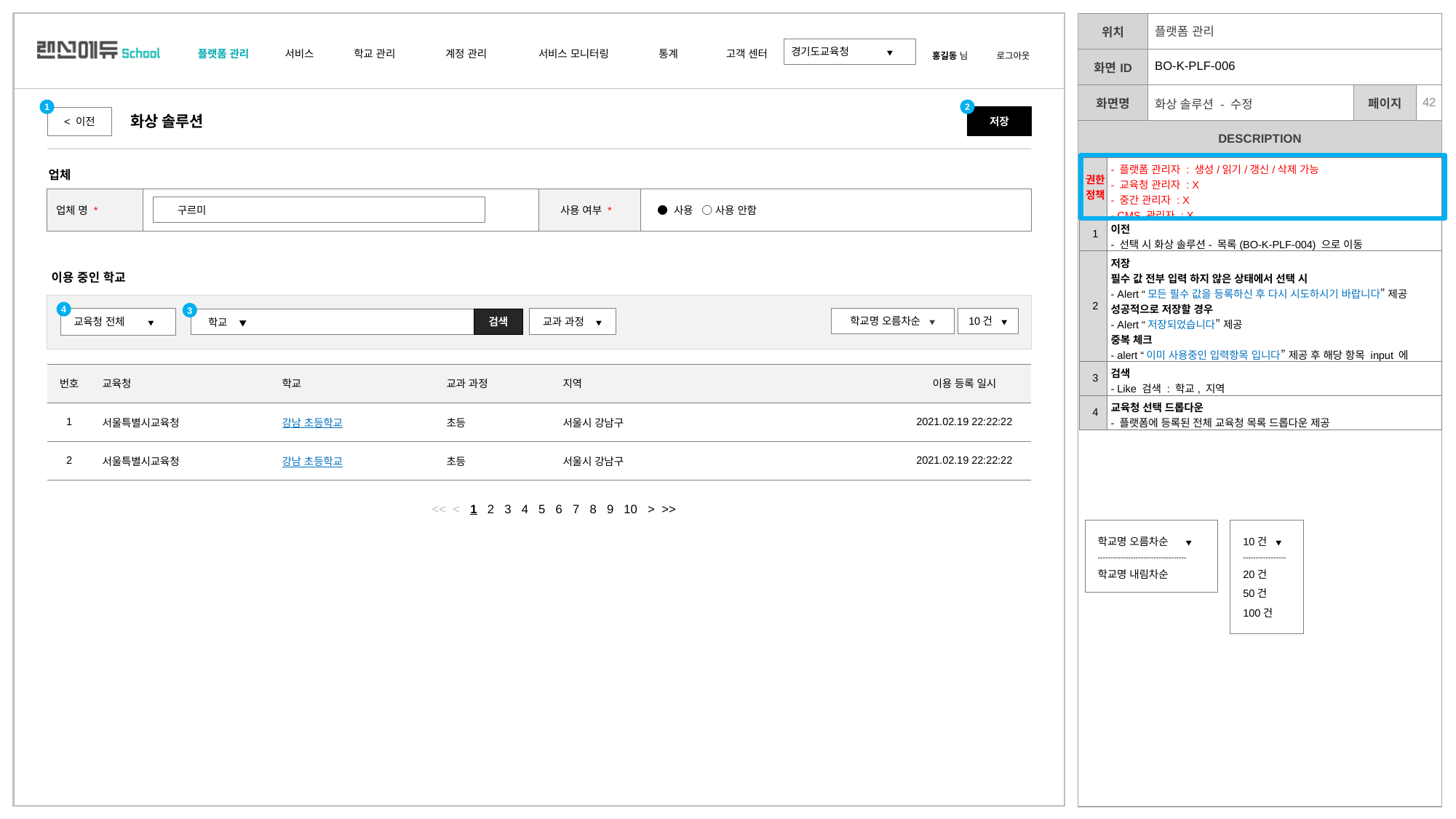

|  | 플랫폼 관리 |  |  |
| --- | --- | --- | --- |
|  | BO-K-PLF-006 |  |  |
|  | 화상 솔루션 - 수정 |  |  |
1
2
저장
< 이전
화상 솔루션

| 권한 정책 | - 플랫폼 관리자 : 생성/읽기/갱신/삭제 가능 - 교육청 관리자 : X - 중간 관리자 : X - CMS 관리자 : X |
| --- | --- |
| 1 | 이전 - 선택 시 화상 솔루션- 목록(BO-K-PLF-004) 으로 이동 |
| 2 | 저장 필수 값 전부 입력 하지 않은 상태에서 선택 시 - Alert “모든 필수 값을 등록하신 후 다시 시도하시기 바랍니다” 제공 성공적으로 저장할 경우 - Alert “저장되었습니다” 제공 중복 체크 - alert “이미 사용중인 입력항목 입니다” 제공 후 해당 항목 input 에 focus |
| 3 | 검색 - Like 검색 : 학교, 지역 |
| 4 | 교육청 선택 드롭다운 - 플랫폼에 등록된 전체 교육청 목록 드롭다운 제공 |
업체
| 업체 명 \* |  | 사용 여부 \* | ● 사용 ○ 사용 안함 |
| --- | --- | --- | --- |

구르미
이용 중인 학교

4
3
학교명 오름차순   ▼
10건   ▼
교육청 전체        ▼
교과 과정    ▼
검색

학교    ▼
| 번호 | 교육청 | 학교 | 교과 과정 | 지역 |  | 이용 등록 일시 |
| --- | --- | --- | --- | --- | --- | --- |
| 1 | 서울특별시교육청 | 강남 초등학교 | 초등 | 서울시 강남구 |  | 2021.02.19 22:22:22 |
| 2 | 서울특별시교육청 | 강남 초등학교 | 초등 | 서울시 강남구 |  | 2021.02.19 22:22:22 |
<<  <   1   2   3   4   5   6   7   8   9   10   >  >>
10건   ▼
-----------------
20건
50건
100건
학교명 오름차순      ▼
-----------------------------------
학교명 내림차순